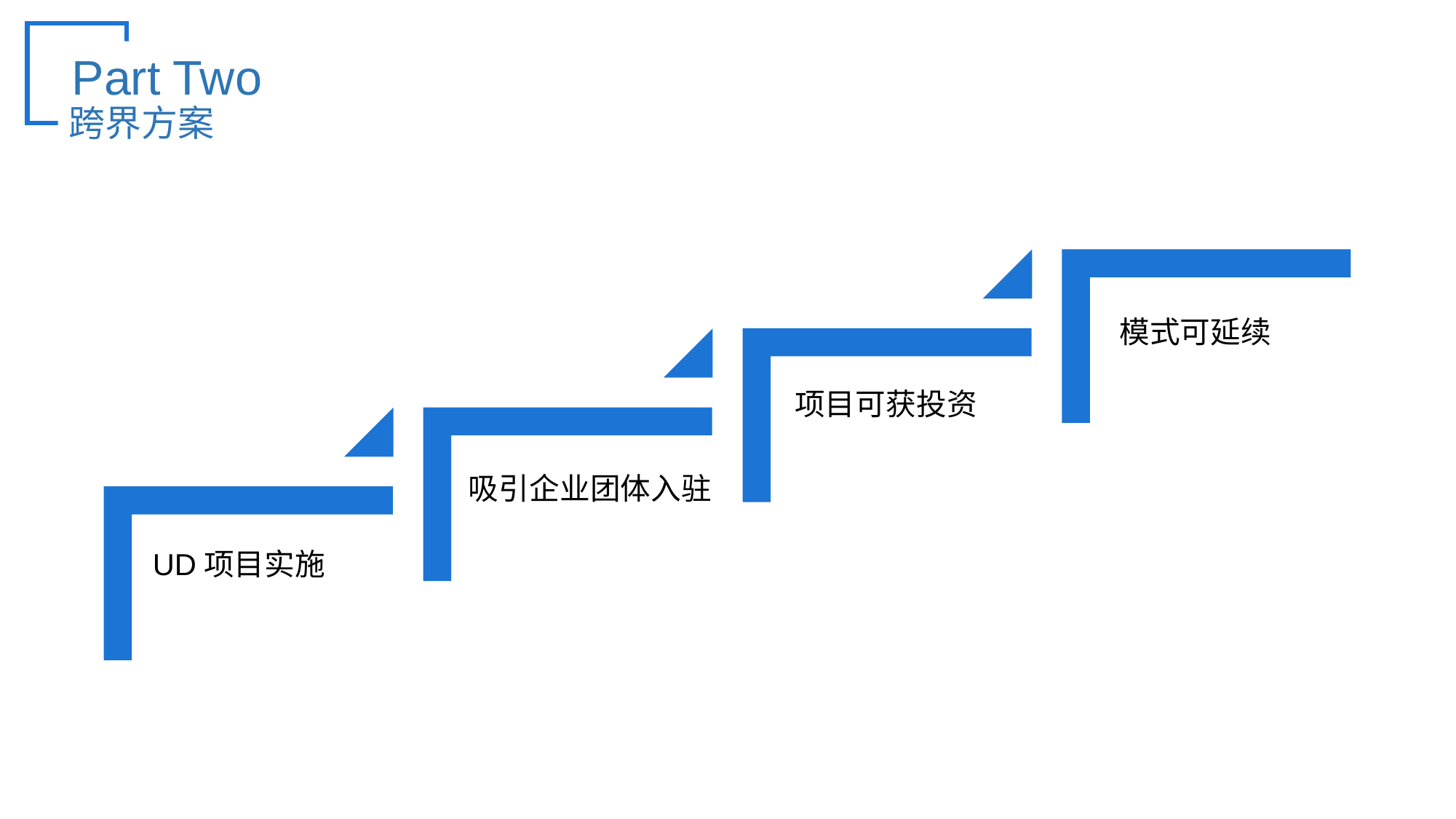

Part Two
跨界方案

模式可延续

项目可获投资

吸引企业团体入驻

UD项目实施